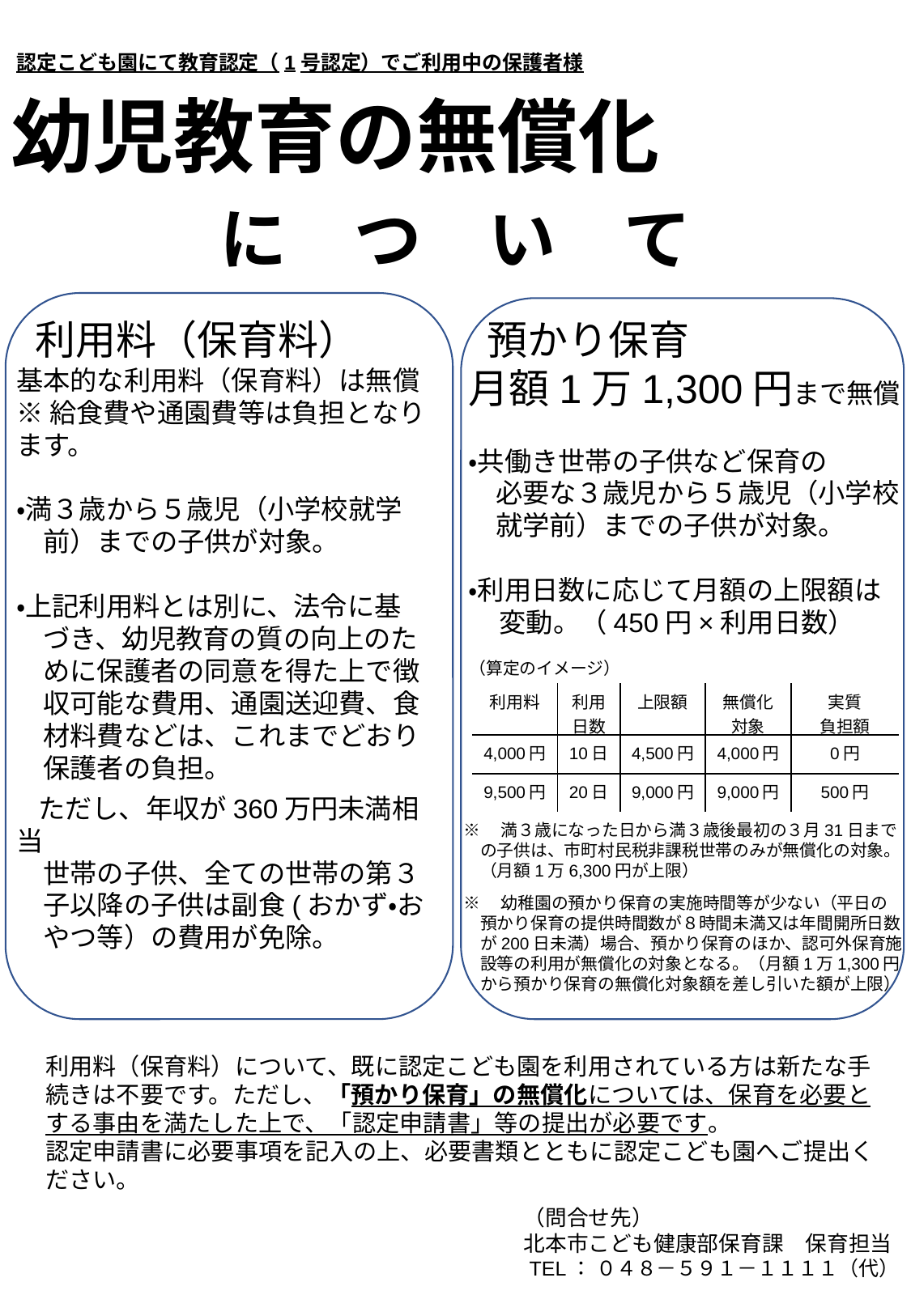

認定こども園にて教育認定（1号認定）でご利用中の保護者様
幼児教育の無償化

に　つ　い　て

 利用料（保育料）
基本的な利用料（保育料）は無償
※給食費や通園費等は負担となります。

・満３歳から５歳児（小学校就学
　前）までの子供が対象。

・上記利用料とは別に、法令に基
　づき、幼児教育の質の向上のた
　めに保護者の同意を得た上で徴
　収可能な費用、通園送迎費、食
　材料費などは、これまでどおり
　保護者の負担。

　     ただし、年収が360万円未満相当
　世帯の子供、全ての世帯の第３
　子以降の子供は副食(おかず・お
　やつ等）の費用が免除。

 預かり保育
月額1万1,300円まで無償

・共働き世帯の子供など保育の
　必要な３歳児から５歳児（小学校
　就学前）までの子供が対象。

・利用日数に応じて月額の上限額は
    変動。（450円×利用日数）
（算定のイメージ）
| 利用料 | 利用 日数 | 上限額 | 無償化 対象 | 実質 負担額 |
| --- | --- | --- | --- | --- |
| 4,000円 | 10日 | 4,500円 | 4,000円 | 0円 |
| 9,500円 | 20日 | 9,000円 | 9,000円 | 500円 |
※　満３歳になった日から満３歳後最初の３月31日まで
　の子供は、市町村民税非課税世帯のみが無償化の対象。
　（月額1万6,300円が上限）

※　幼稚園の預かり保育の実施時間等が少ない（平日の
　預かり保育の提供時間数が８時間未満又は年間開所日数
　が200日未満）場合、預かり保育のほか、認可外保育施
　設等の利用が無償化の対象となる。（月額1万1,300円
　から預かり保育の無償化対象額を差し引いた額が上限）
利用料（保育料）について、既に認定こども園を利用されている方は新たな手続きは不要です。ただし、「預かり保育」の無償化については、保育を必要とする事由を満たした上で、「認定申請書」等の提出が必要です。
認定申請書に必要事項を記入の上、必要書類とともに認定こども園へご提出ください。
（問合せ先）
北本市こども健康部保育課　保育担当
 TEL： ０４８－５９１－１１１１（代）